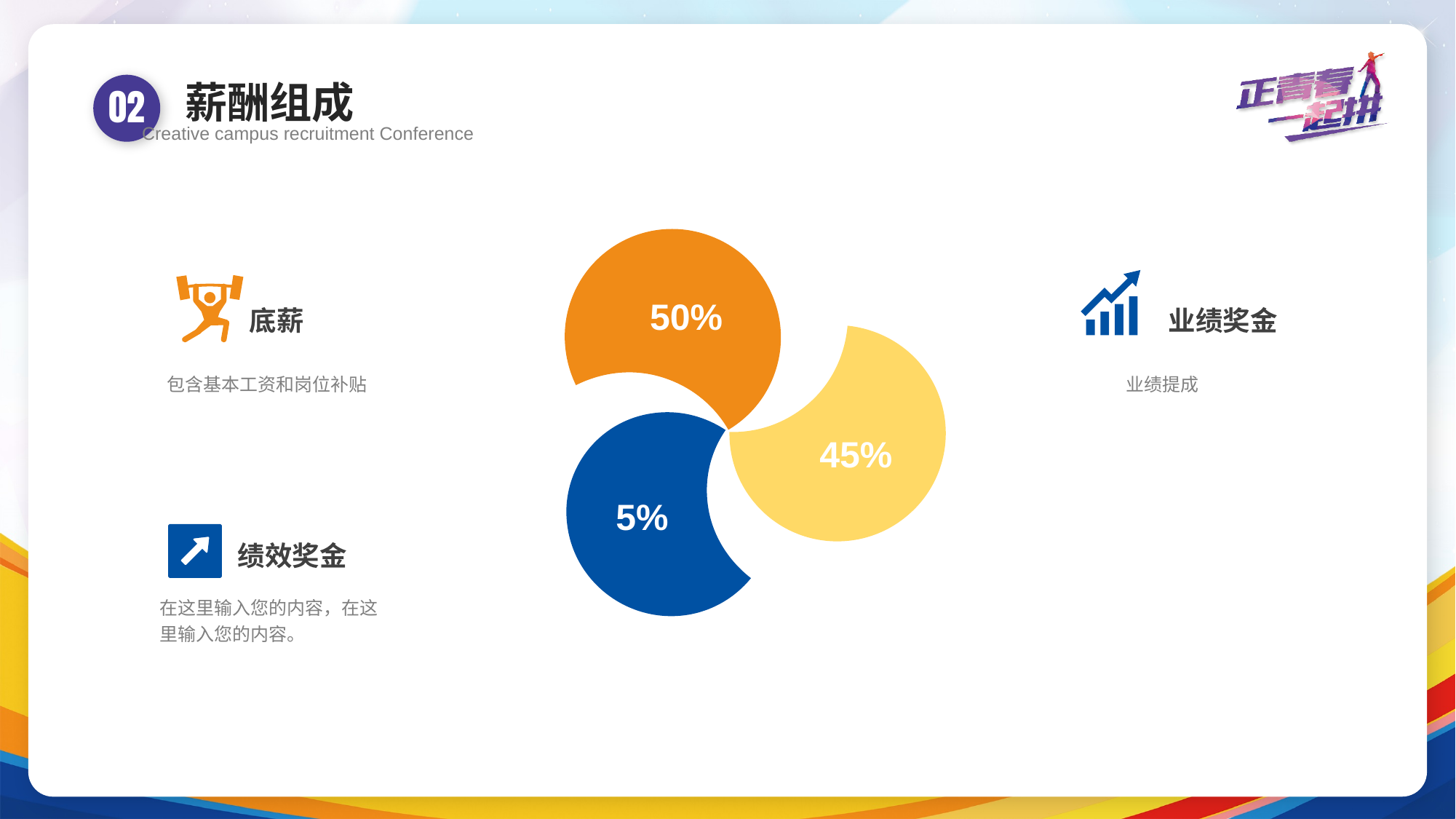

薪酬组成
Creative campus recruitment Conference
02

底薪
业绩奖金
50%

包含基本工资和岗位补贴
业绩提成

45%
5%
绩效奖金

5%
在这里输入您的内容，在这里输入您的内容。